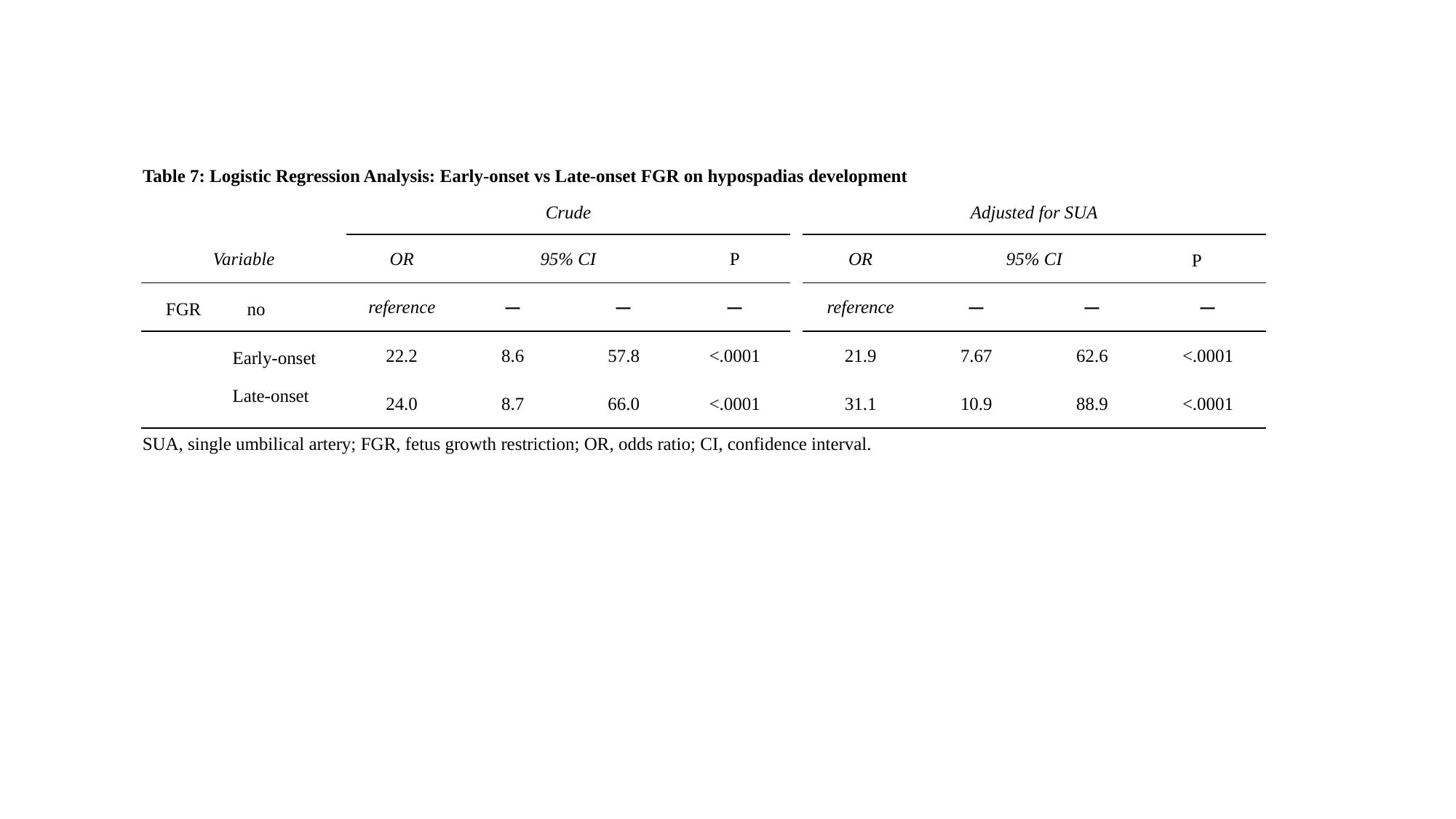

Table 7: Logistic Regression Analysis: Early-onset vs Late-onset FGR on hypospadias development
|  | Crude |  |  |  |  | Adjusted for SUA |  |  |  |
| --- | --- | --- | --- | --- | --- | --- | --- | --- | --- |
| Variable | OR | 95% CI |  | P |  | OR | 95% CI |  | P |
| FGR　　no | reference | ー | ー | ー |  | reference | ー | ー | ー |
| Early-onset | 22.2 | 8.6 | 57.8 | <.0001 |  | 21.9 | 7.67 | 62.6 | <.0001 |
| Late-onset | 24.0 | 8.7 | 66.0 | <.0001 |  | 31.1 | 10.9 | 88.9 | <.0001 |
| SUA, single umbilical artery; FGR, fetus growth restriction; OR, odds ratio; CI, confidence interval. |  |  |  |  |  |  |  |  |  |